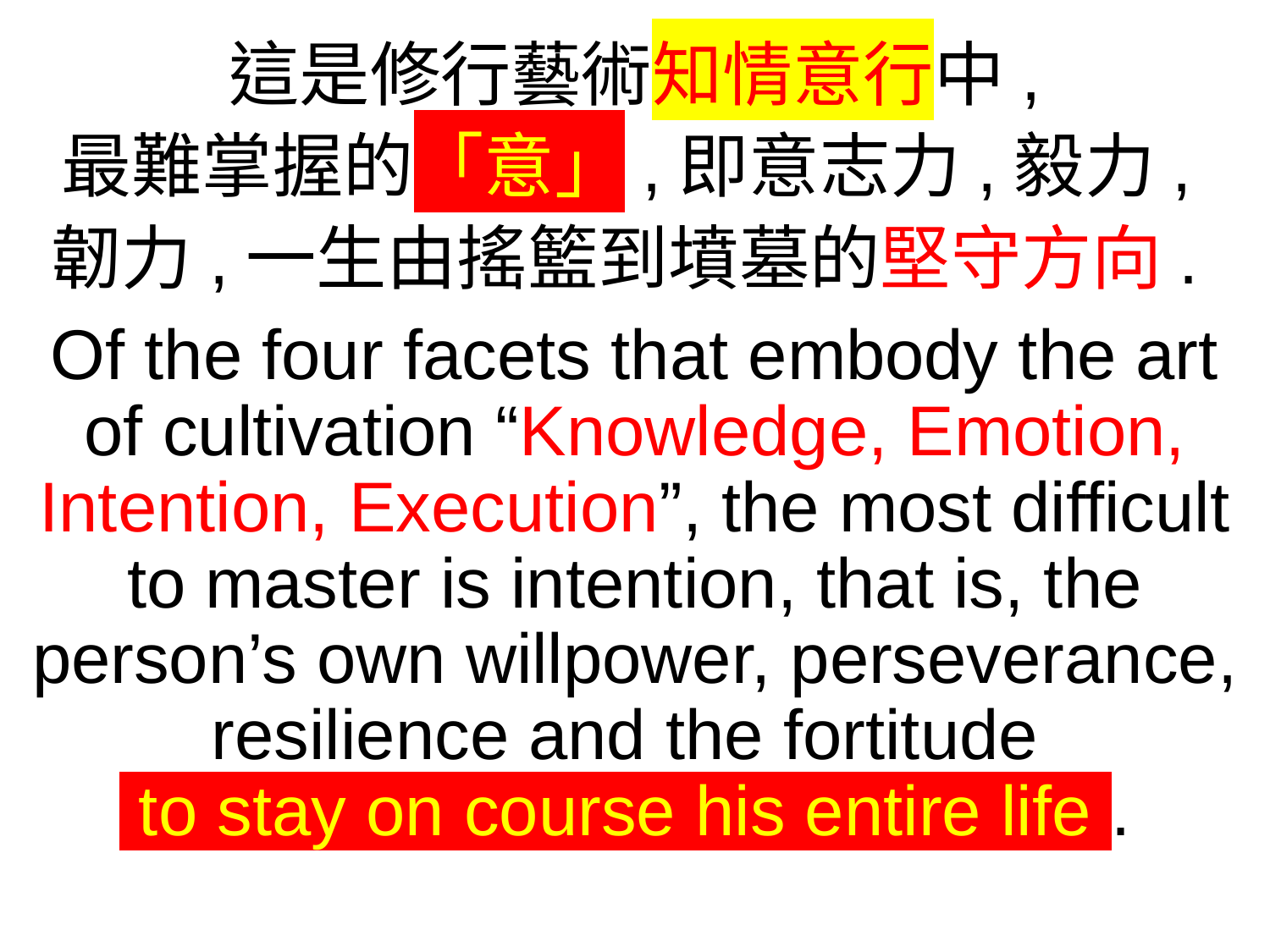

這是修行藝術知情意行中,
最難掌握的「意」,即意志力,毅力,韌力,一生由搖籃到墳墓的堅守方向.
Of the four facets that embody the art of cultivation “Knowledge, Emotion, Intention, Execution”, the most difficult to master is intention, that is, the person’s own willpower, perseverance, resilience and the fortitude
 to stay on course his entire life .